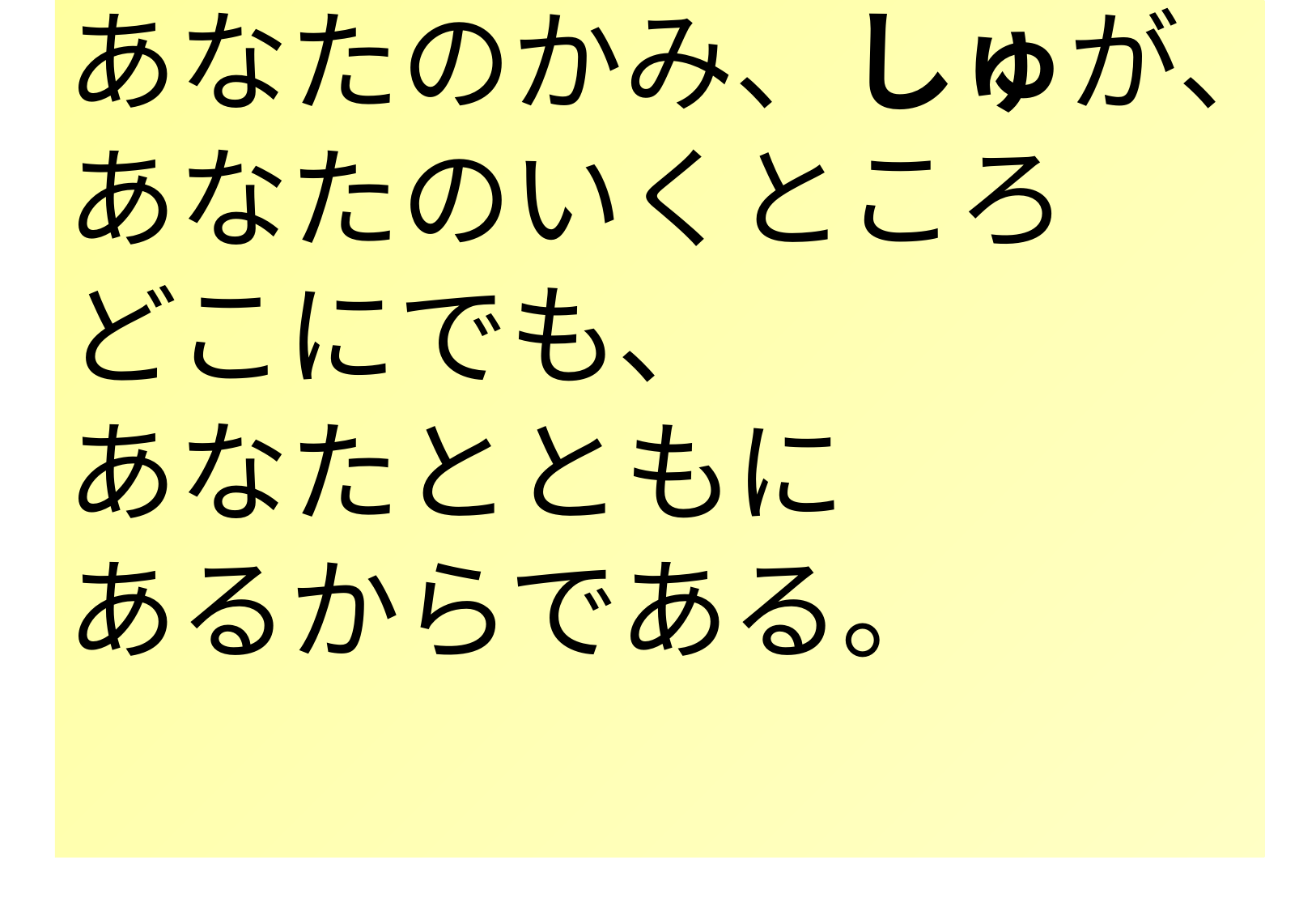

あなたのかみ、しゅが、
あなたのいくところ
どこにでも、
あなたとともに
あるからである。